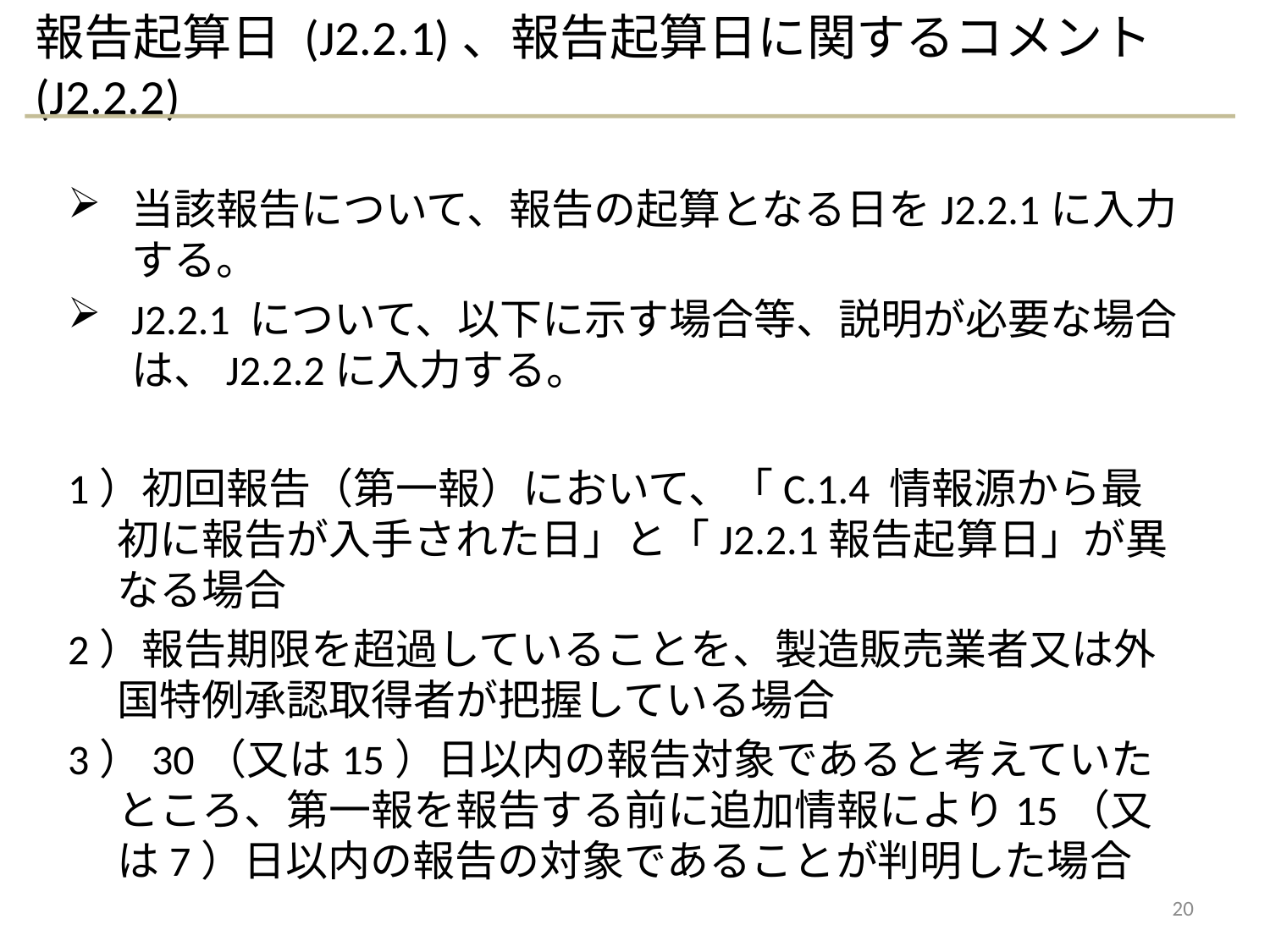

# 報告起算日 (J2.2.1)、報告起算日に関するコメント (J2.2.2)

当該報告について、報告の起算となる日をJ2.2.1に入力する。
J2.2.1 について、以下に示す場合等、説明が必要な場合は、J2.2.2に入力する。

1）初回報告（第一報）において、「C.1.4 情報源から最初に報告が入手された日」と「J2.2.1報告起算日」が異なる場合
2）報告期限を超過していることを、製造販売業者又は外国特例承認取得者が把握している場合
3）30（又は15）日以内の報告対象であると考えていたところ、第一報を報告する前に追加情報により15（又は7）日以内の報告の対象であることが判明した場合
20